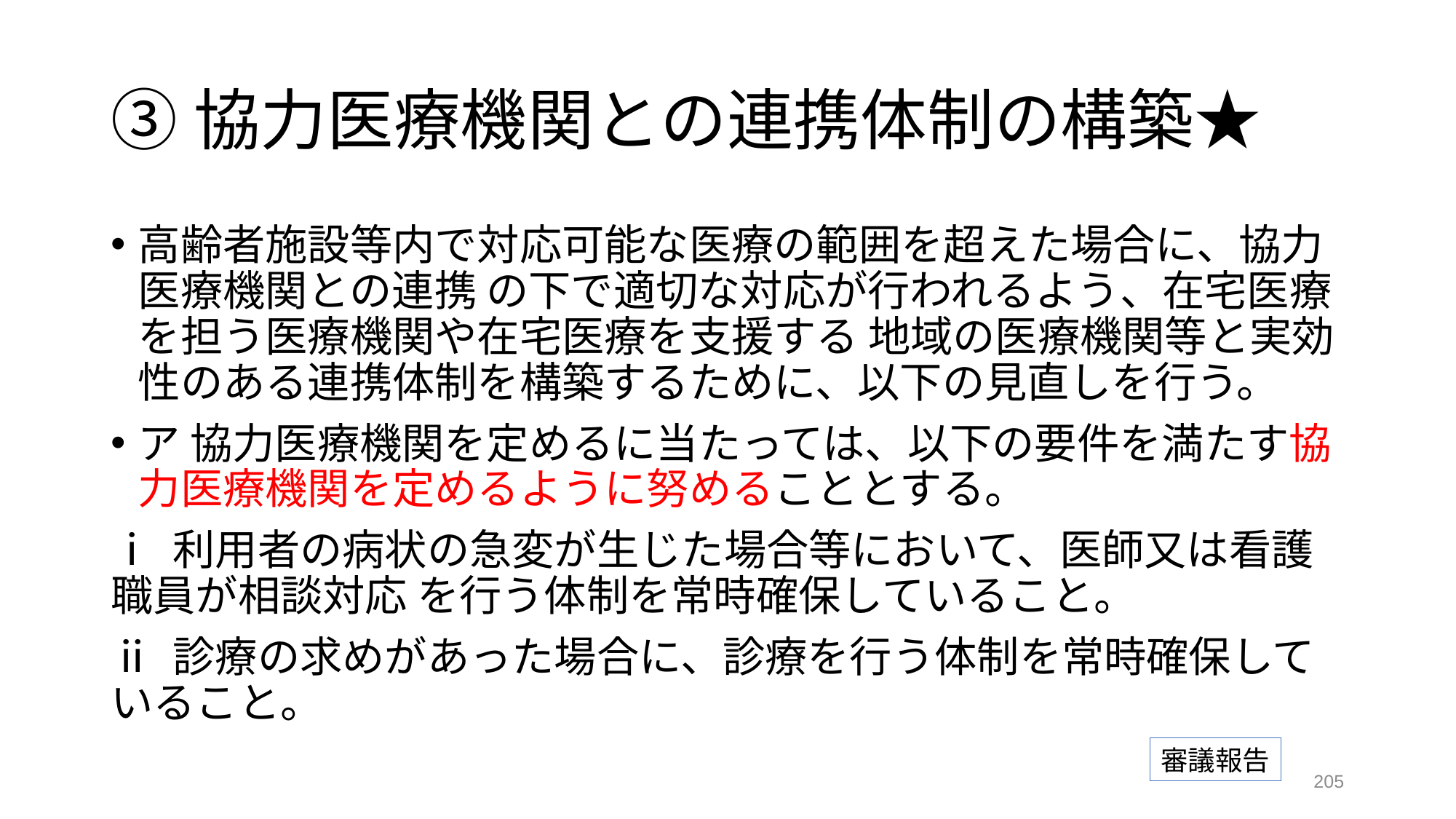

# ③協力医療機関との連携体制の構築★
高齢者施設等内で対応可能な医療の範囲を超えた場合に、協力医療機関との連携 の下で適切な対応が行われるよう、在宅医療を担う医療機関や在宅医療を支援する 地域の医療機関等と実効性のある連携体制を構築するために、以下の見直しを行う。
ア 協力医療機関を定めるに当たっては、以下の要件を満たす協力医療機関を定めるように努めることとする。
ⅰ 利用者の病状の急変が生じた場合等において、医師又は看護職員が相談対応 を行う体制を常時確保していること。
ⅱ 診療の求めがあった場合に、診療を行う体制を常時確保していること。
審議報告
205